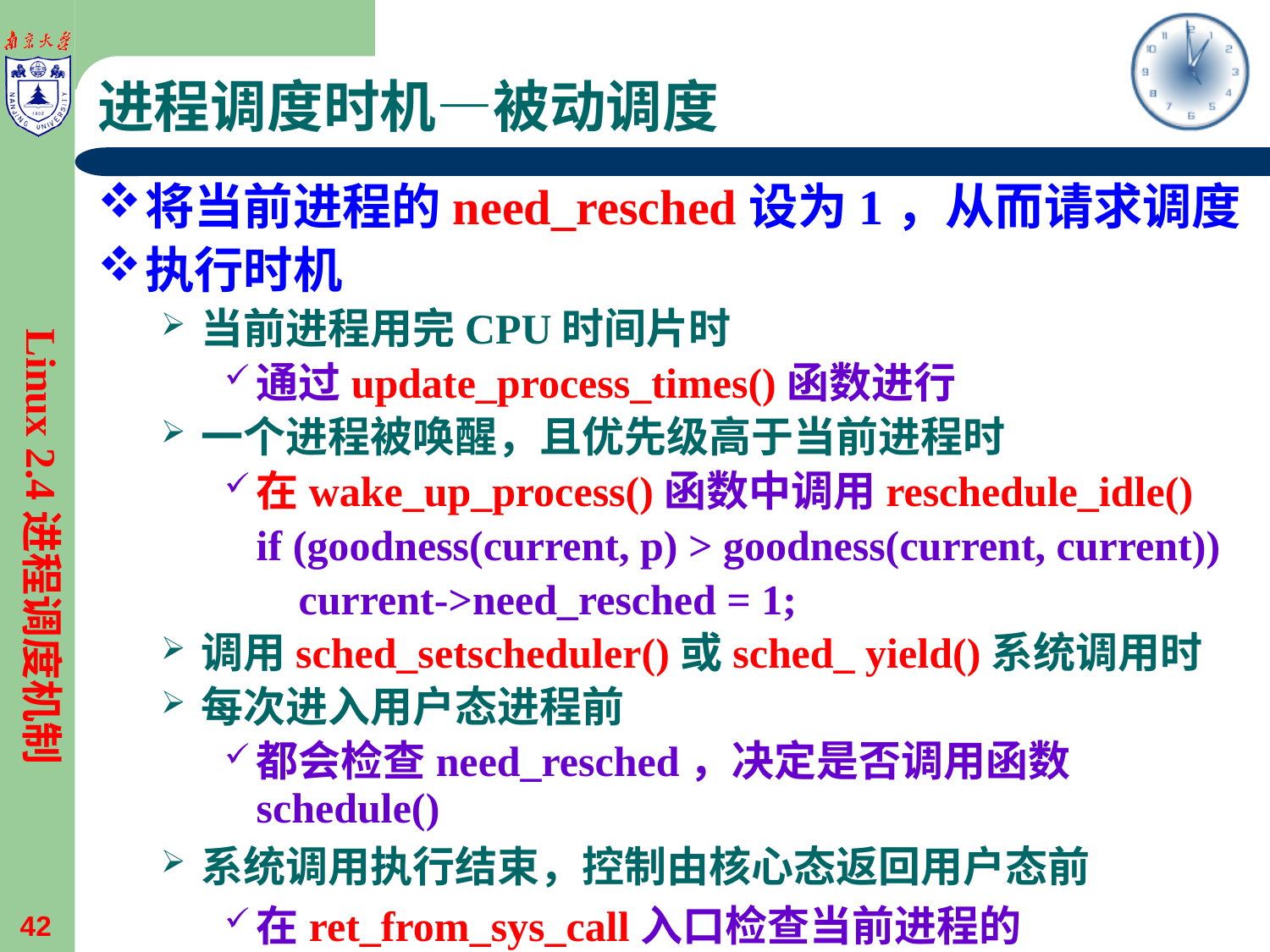

# 进程调度时机—被动调度
将当前进程的need_resched设为1，从而请求调度
执行时机
当前进程用完CPU时间片时
通过update_process_times()函数进行
一个进程被唤醒，且优先级高于当前进程时
在wake_up_process()函数中调用reschedule_idle()
	if (goodness(current, p) > goodness(current, current))
	    current->need_resched = 1;
调用sched_setscheduler()或sched_ yield()系统调用时
每次进入用户态进程前
都会检查need_resched，决定是否调用函数schedule()
系统调用执行结束，控制由核心态返回用户态前
在ret_from_sys_call入口检查当前进程的need_resched
Linux 2.4进程调度机制
42